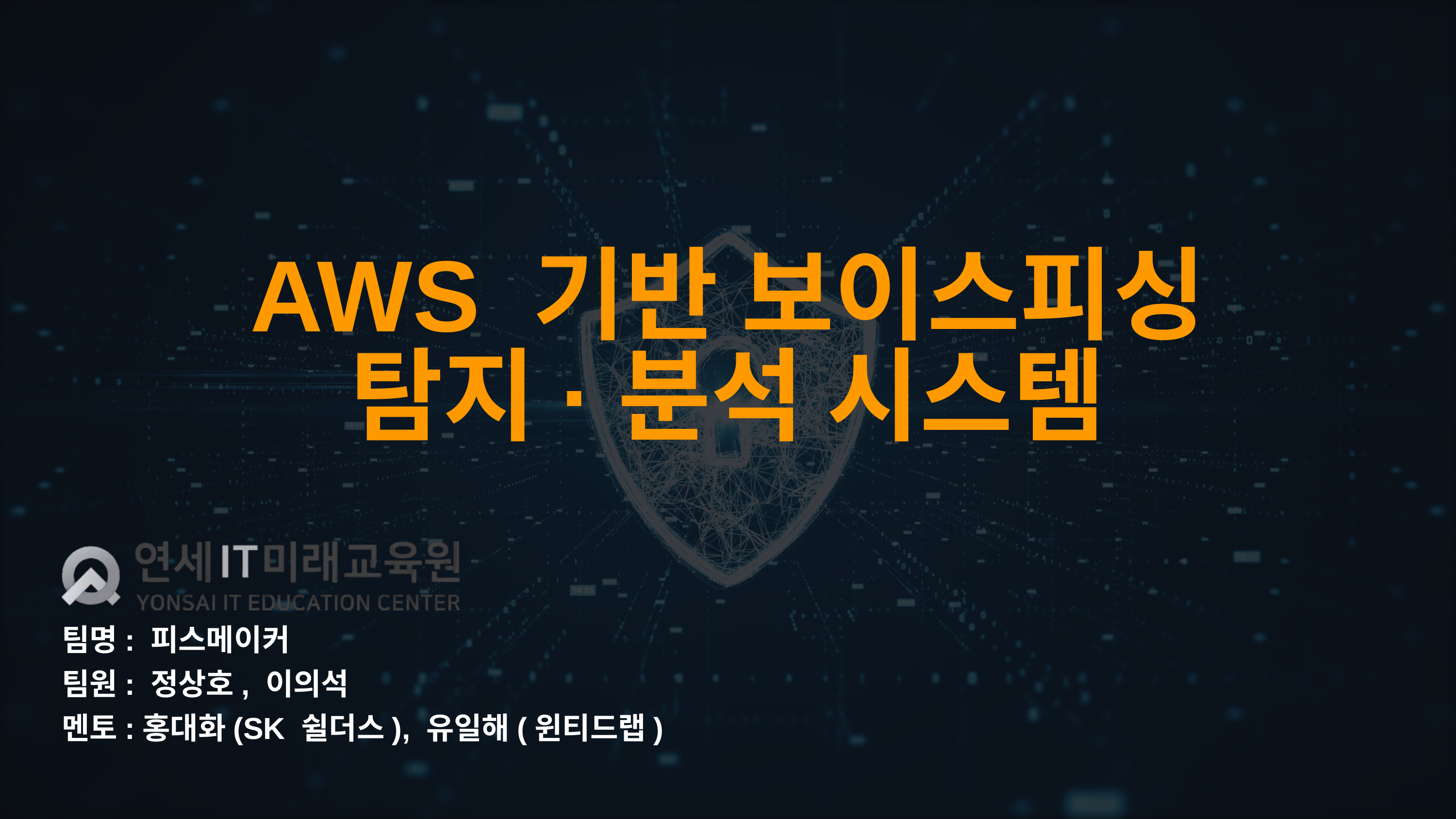

AWS 기반 보이스피싱
탐지·분석 시스템

팀명: 피스메이커
팀원: 정상호, 이의석
멘토:홍대화(SK 쉴더스), 유일해(윈티드랩)